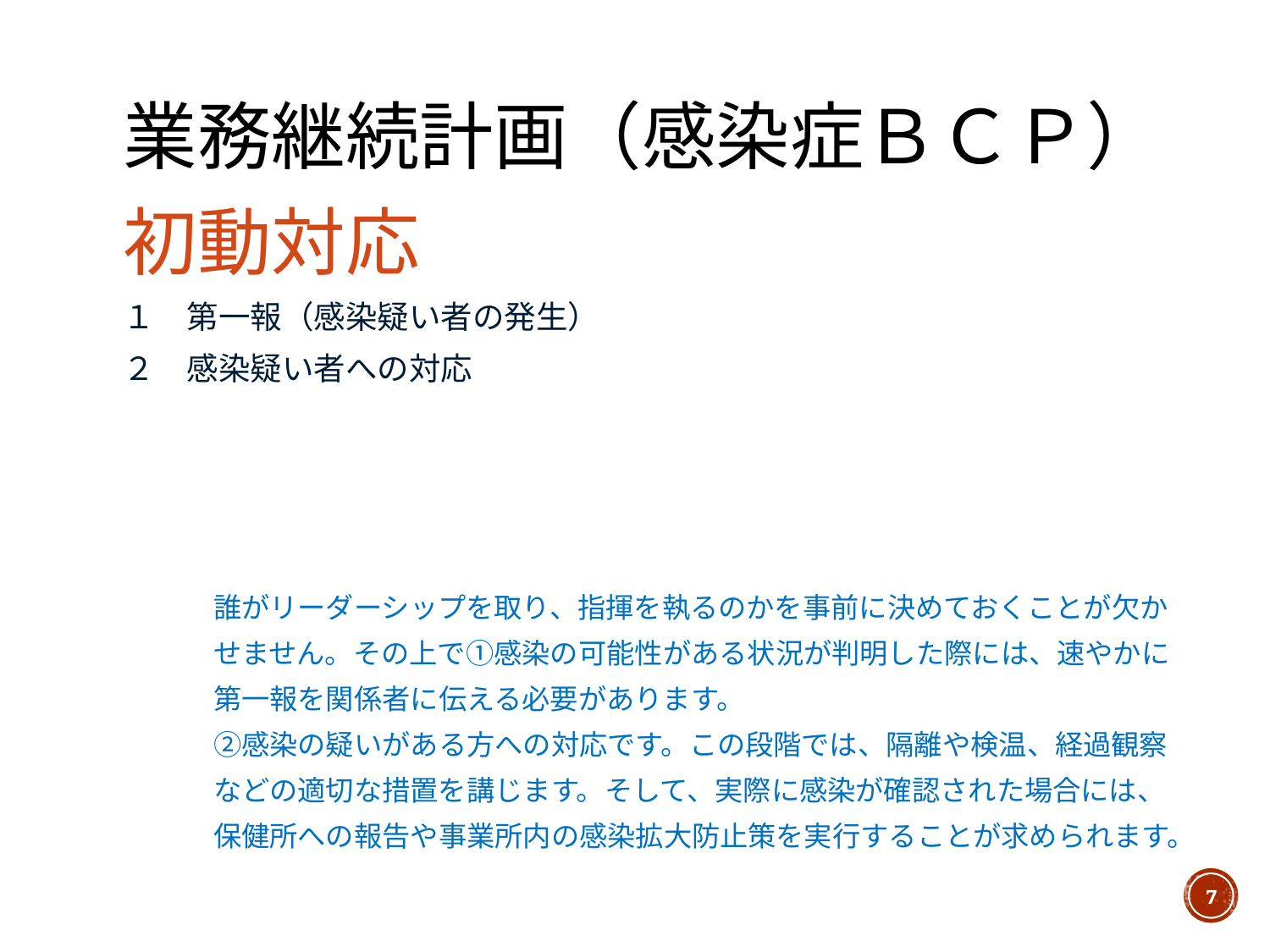

# 業務継続計画（感染症ＢＣＰ）初動対応
１　第一報（感染疑い者の発生）
２　感染疑い者への対応
誰がリーダーシップを取り、指揮を執るのかを事前に決めておくことが欠かせません。その上で①感染の可能性がある状況が判明した際には、速やかに第一報を関係者に伝える必要があります。
②感染の疑いがある方への対応です。この段階では、隔離や検温、経過観察などの適切な措置を講じます。そして、実際に感染が確認された場合には、保健所への報告や事業所内の感染拡大防止策を実行することが求められます。
7